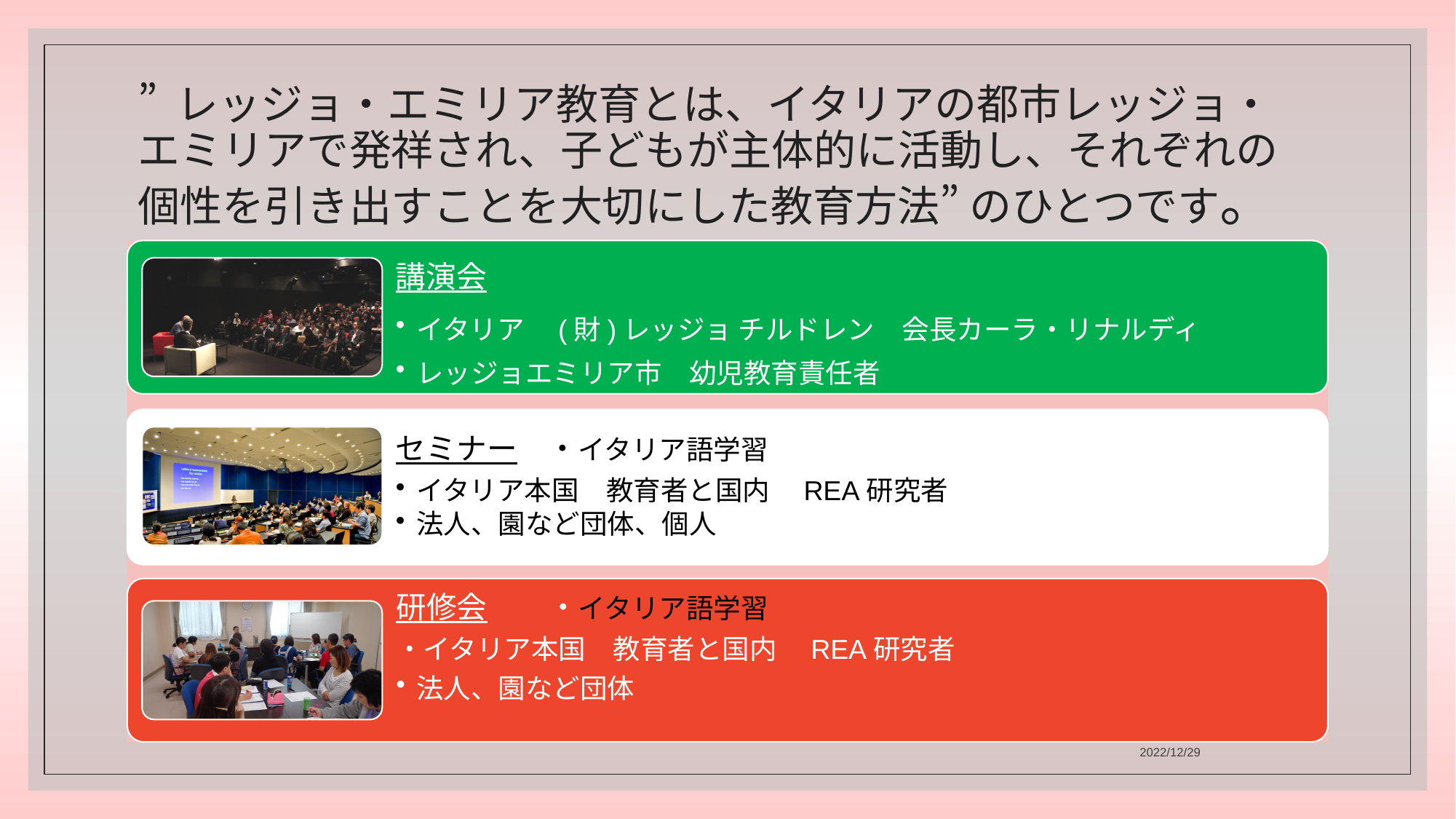

# ” レッジョ・エミリア教育とは、イタリアの都市レッジョ・エミリアで発祥され、子どもが主体的に活動し、それぞれの個性を引き出すことを大切にした教育方法” のひとつです。
講演会
イタリア　(財)レッジョ チルドレン　会長カーラ・リナルディ
レッジョエミリア市　幼児教育責任者
セミナー　・イタリア語学習
イタリア本国　教育者と国内　REA研究者
法人、園など団体、個人
研修会　　・イタリア語学習
・イタリア本国　教育者と国内　REA研究者
法人、園など団体
2022/12/29